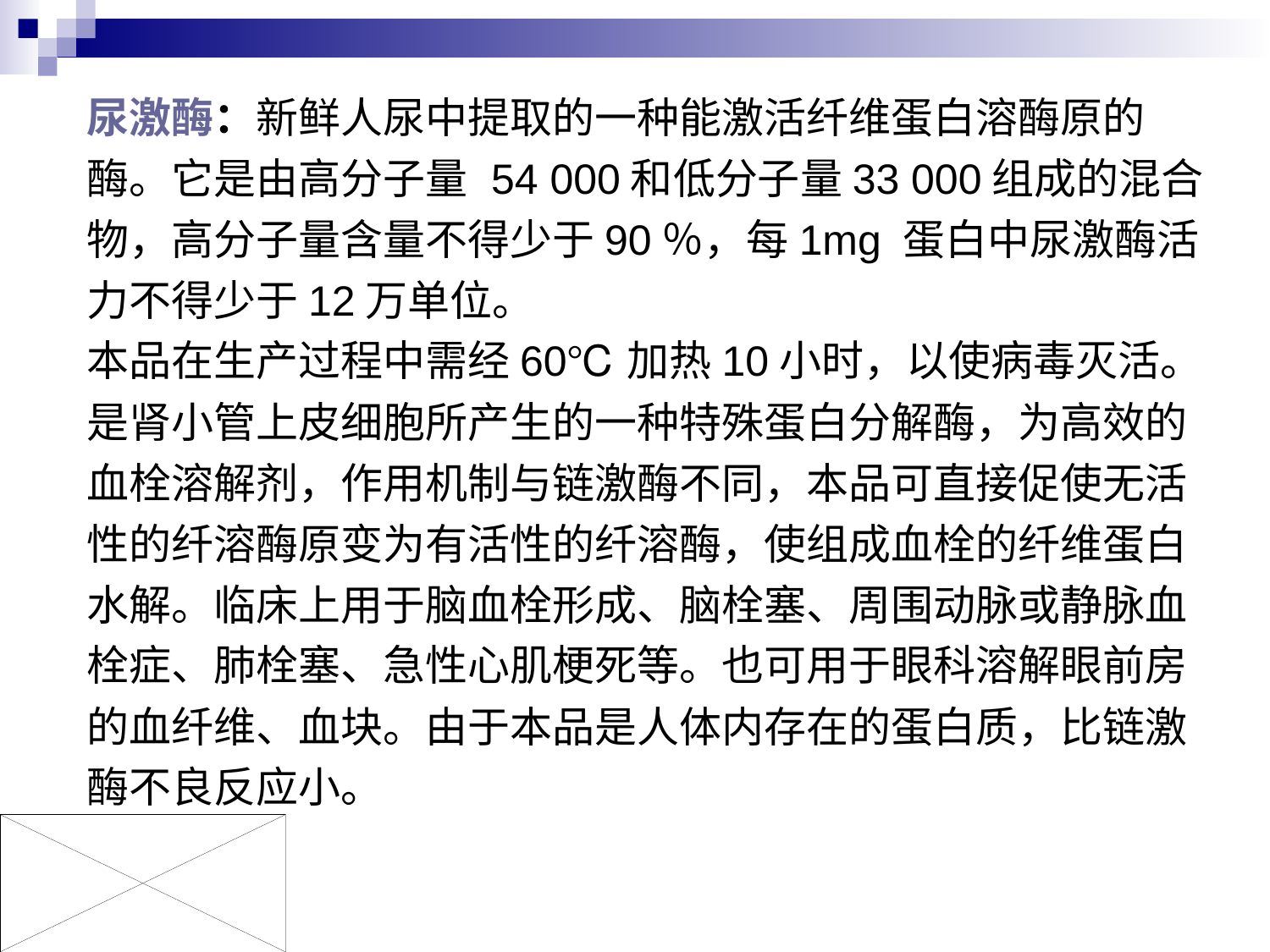

尿激酶：新鲜人尿中提取的一种能激活纤维蛋白溶酶原的酶。它是由高分子量 54 000和低分子量33 000组成的混合物，高分子量含量不得少于90％，每1mg 蛋白中尿激酶活力不得少于12万单位。
本品在生产过程中需经60℃加热10小时，以使病毒灭活。是肾小管上皮细胞所产生的一种特殊蛋白分解酶，为高效的血栓溶解剂，作用机制与链激酶不同，本品可直接促使无活性的纤溶酶原变为有活性的纤溶酶，使组成血栓的纤维蛋白水解。临床上用于脑血栓形成、脑栓塞、周围动脉或静脉血栓症、肺栓塞、急性心肌梗死等。也可用于眼科溶解眼前房的血纤维、血块。由于本品是人体内存在的蛋白质，比链激酶不良反应小。